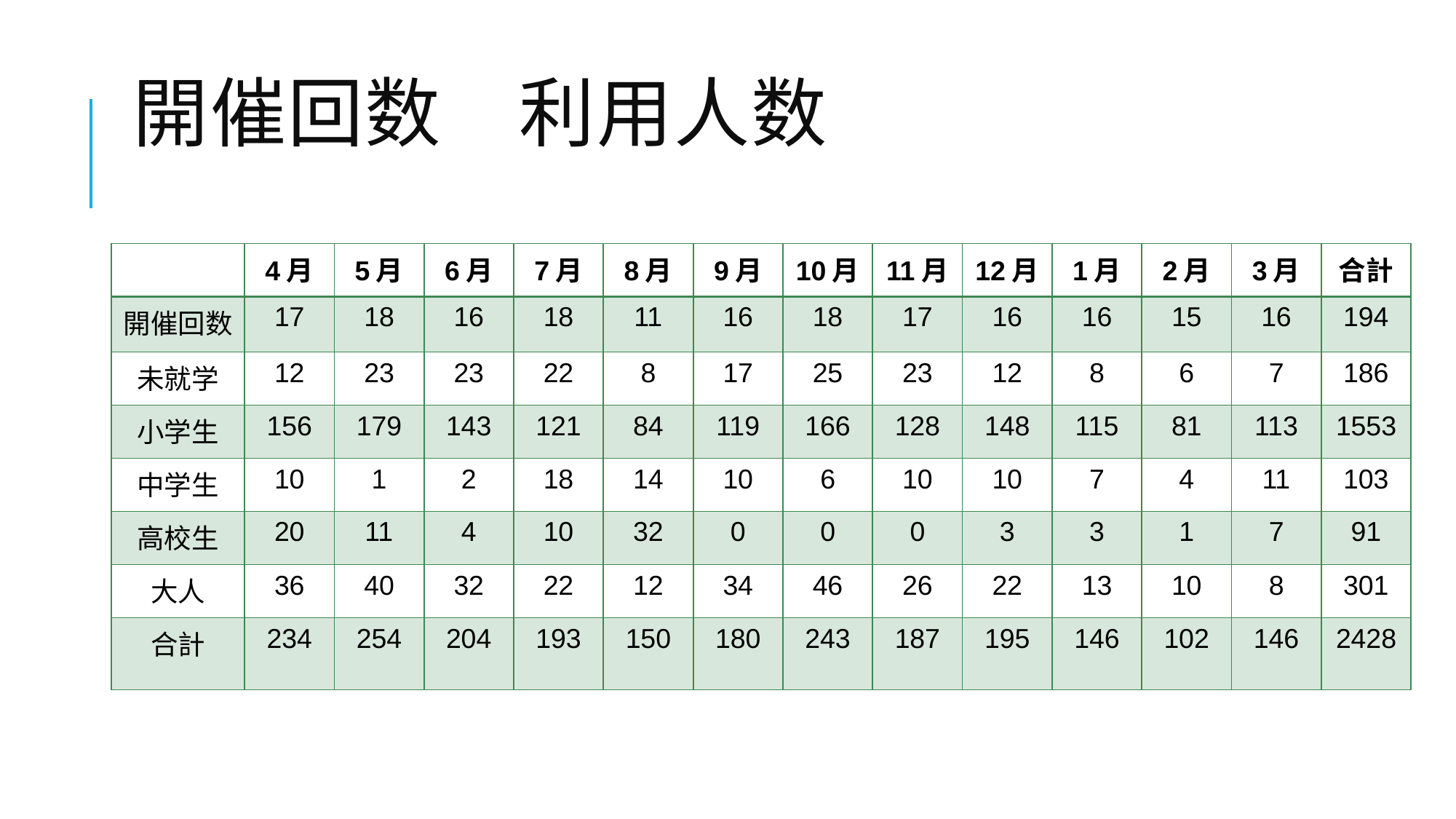

# 開催回数　利用人数
|  | 4月 | 5月 | 6月 | 7月 | 8月 | 9月 | 10月 | 11月 | 12月 | 1月 | 2月 | 3月 | 合計 |
| --- | --- | --- | --- | --- | --- | --- | --- | --- | --- | --- | --- | --- | --- |
| 開催回数 | 17 | 18 | 16 | 18 | 11 | 16 | 18 | 17 | 16 | 16 | 15 | 16 | 194 |
| 未就学 | 12 | 23 | 23 | 22 | 8 | 17 | 25 | 23 | 12 | 8 | 6 | 7 | 186 |
| 小学生 | 156 | 179 | 143 | 121 | 84 | 119 | 166 | 128 | 148 | 115 | 81 | 113 | 1553 |
| 中学生 | 10 | 1 | 2 | 18 | 14 | 10 | 6 | 10 | 10 | 7 | 4 | 11 | 103 |
| 高校生 | 20 | 11 | 4 | 10 | 32 | 0 | 0 | 0 | 3 | 3 | 1 | 7 | 91 |
| 大人 | 36 | 40 | 32 | 22 | 12 | 34 | 46 | 26 | 22 | 13 | 10 | 8 | 301 |
| 合計 | 234 | 254 | 204 | 193 | 150 | 180 | 243 | 187 | 195 | 146 | 102 | 146 | 2428 |